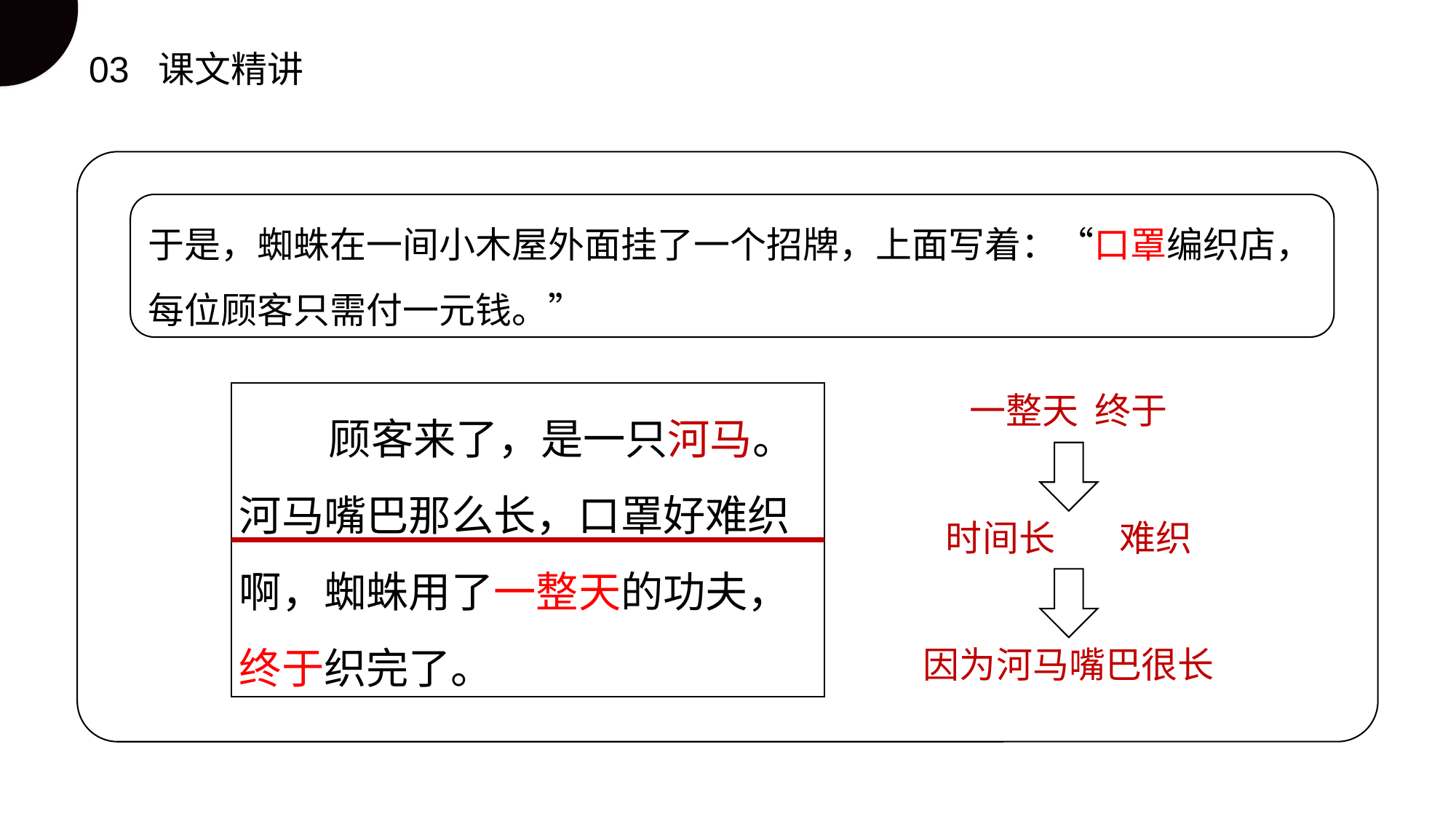

03  课文精讲
于是，蜘蛛在一间小木屋外面挂了一个招牌，上面写着：“口罩编织店，每位顾客只需付一元钱。”
     顾客来了，是一只河马。河马嘴巴那么长，口罩好难织啊，蜘蛛用了一整天的功夫，终于织完了。
一整天  终于

时间长
难织

因为河马嘴巴很长